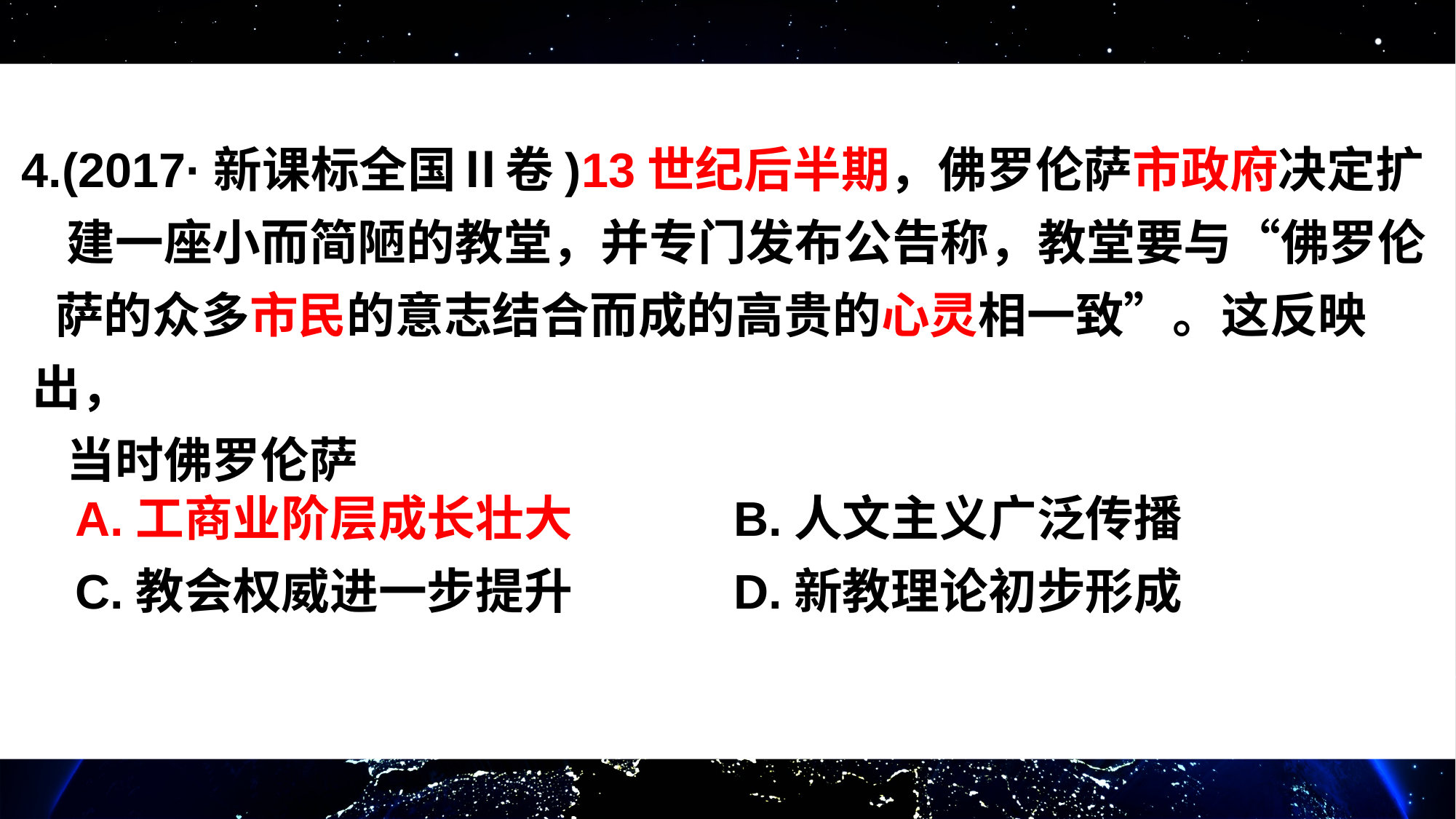

4.(2017·新课标全国Ⅱ卷)13世纪后半期，佛罗伦萨市政府决定扩
   建一座小而简陋的教堂，并专门发布公告称，教堂要与“佛罗伦
  萨的众多市民的意志结合而成的高贵的心灵相一致”。这反映出，
   当时佛罗伦萨
    A.工商业阶层成长壮大	             B.人文主义广泛传播
    C.教会权威进一步提升	             D.新教理论初步形成